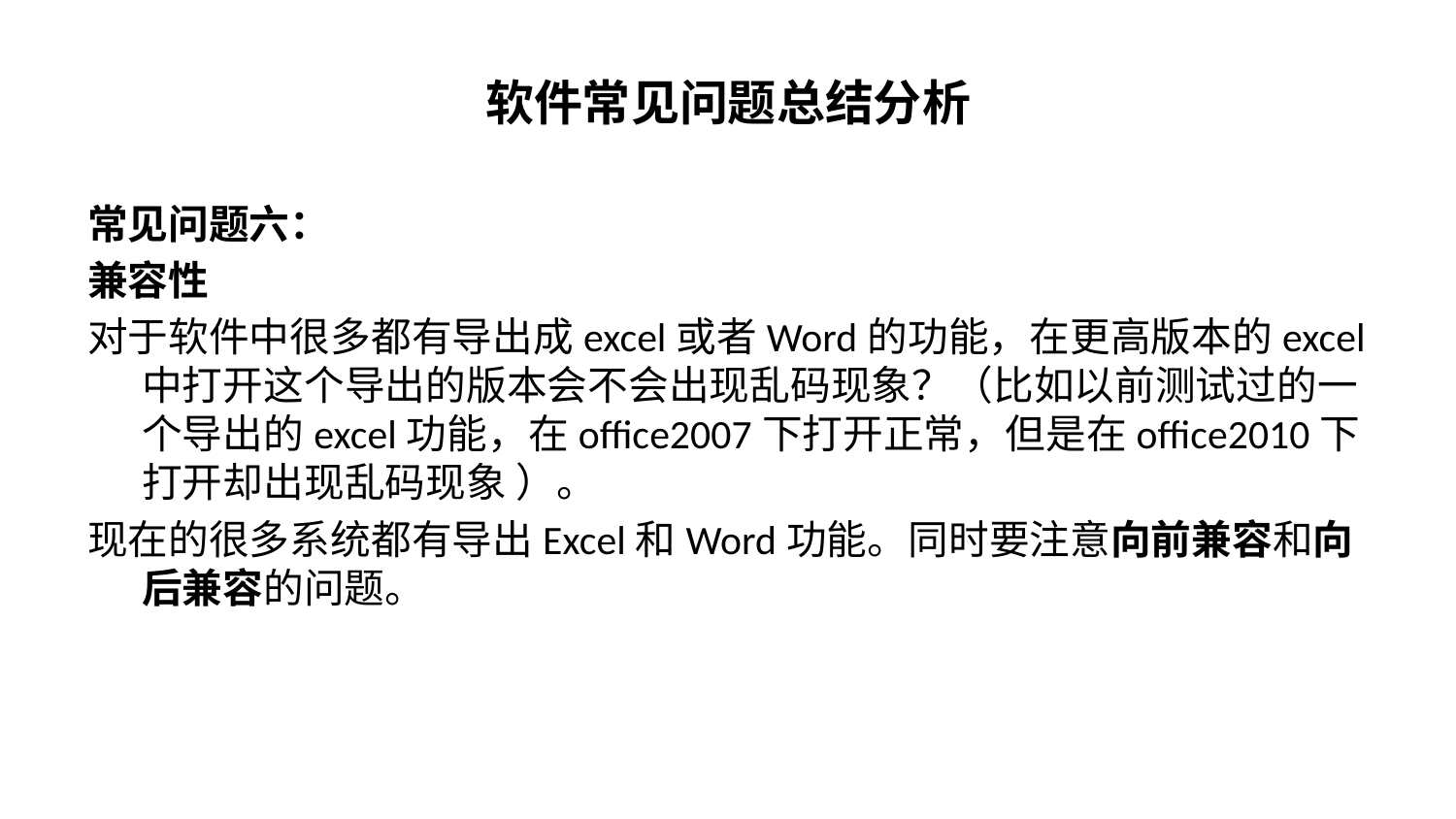

# 软件常见问题总结分析
常见问题六：
兼容性
对于软件中很多都有导出成excel或者Word的功能，在更高版本的excel中打开这个导出的版本会不会出现乱码现象？（比如以前测试过的一个导出的excel功能，在office2007下打开正常，但是在office2010下打开却出现乱码现象 ）。
现在的很多系统都有导出Excel和Word功能。同时要注意向前兼容和向后兼容的问题。